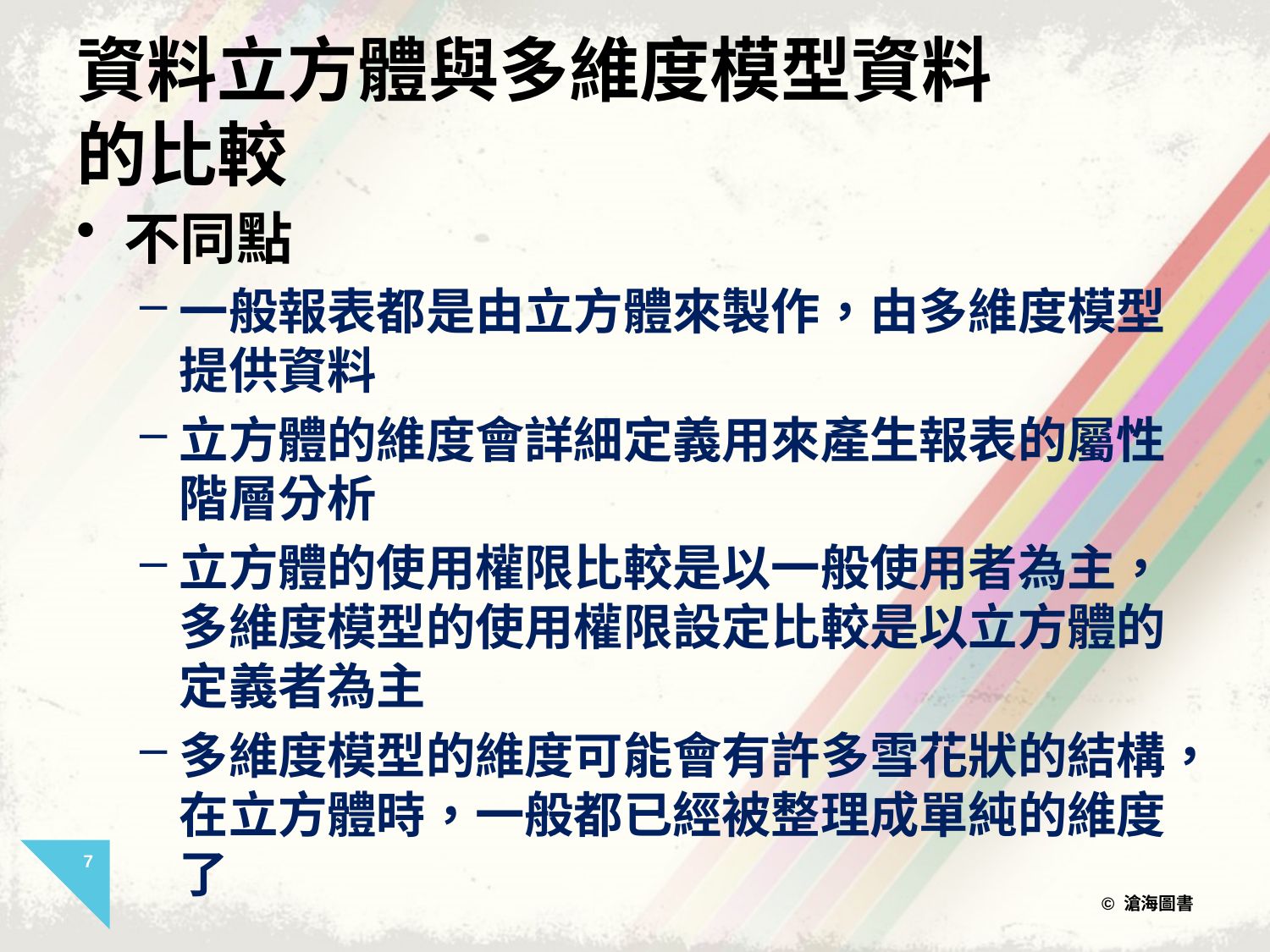

# 資料立方體與多維度模型資料的比較
不同點
一般報表都是由立方體來製作，由多維度模型提供資料
立方體的維度會詳細定義用來產生報表的屬性階層分析
立方體的使用權限比較是以一般使用者為主，多維度模型的使用權限設定比較是以立方體的定義者為主
多維度模型的維度可能會有許多雪花狀的結構，在立方體時，一般都已經被整理成單純的維度了
7
© 滄海圖書